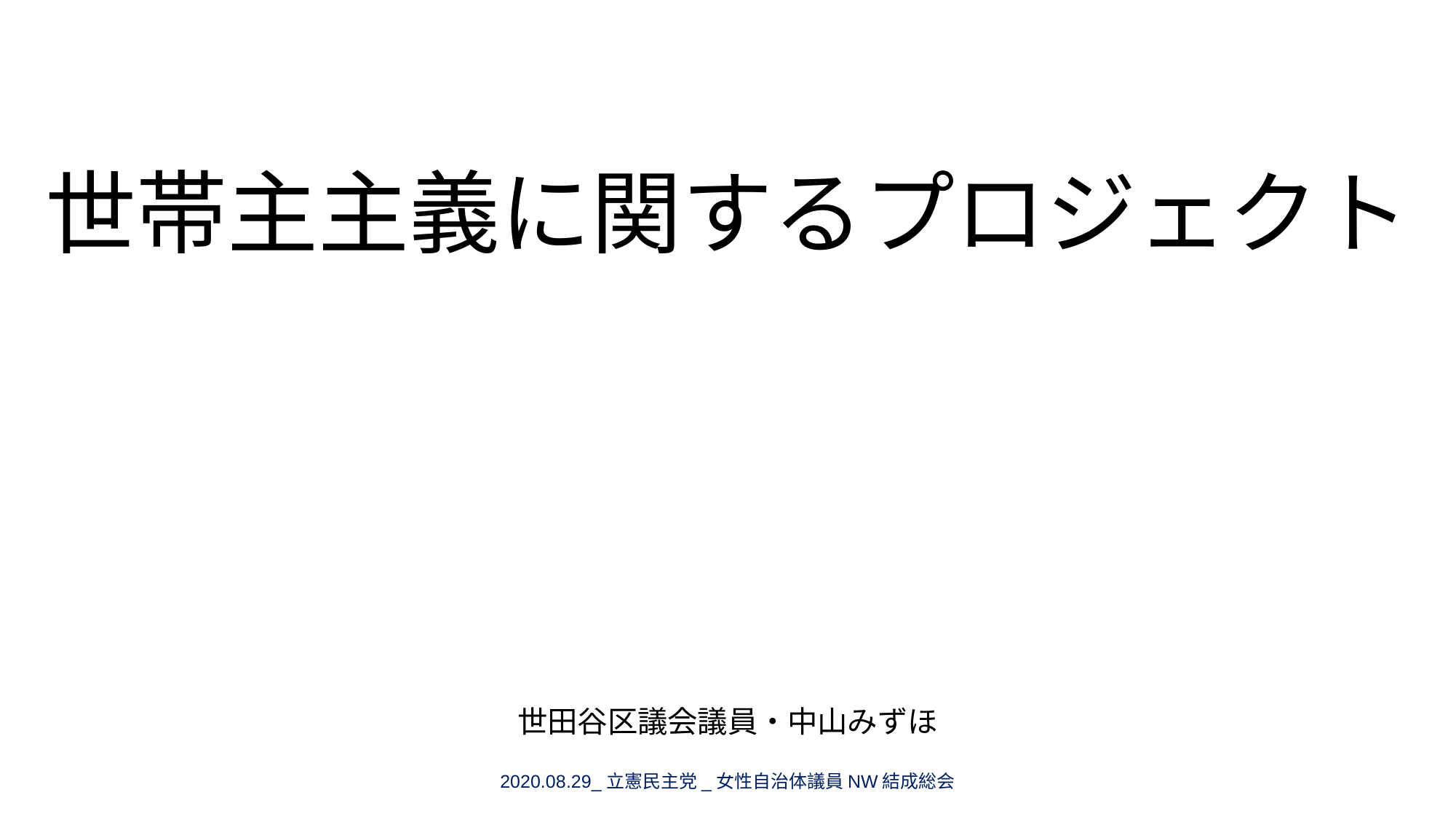

世帯主主義に関するプロジェクト
世田谷区議会議員・中山みずほ
2020.08.29_立憲民主党_女性自治体議員NW結成総会